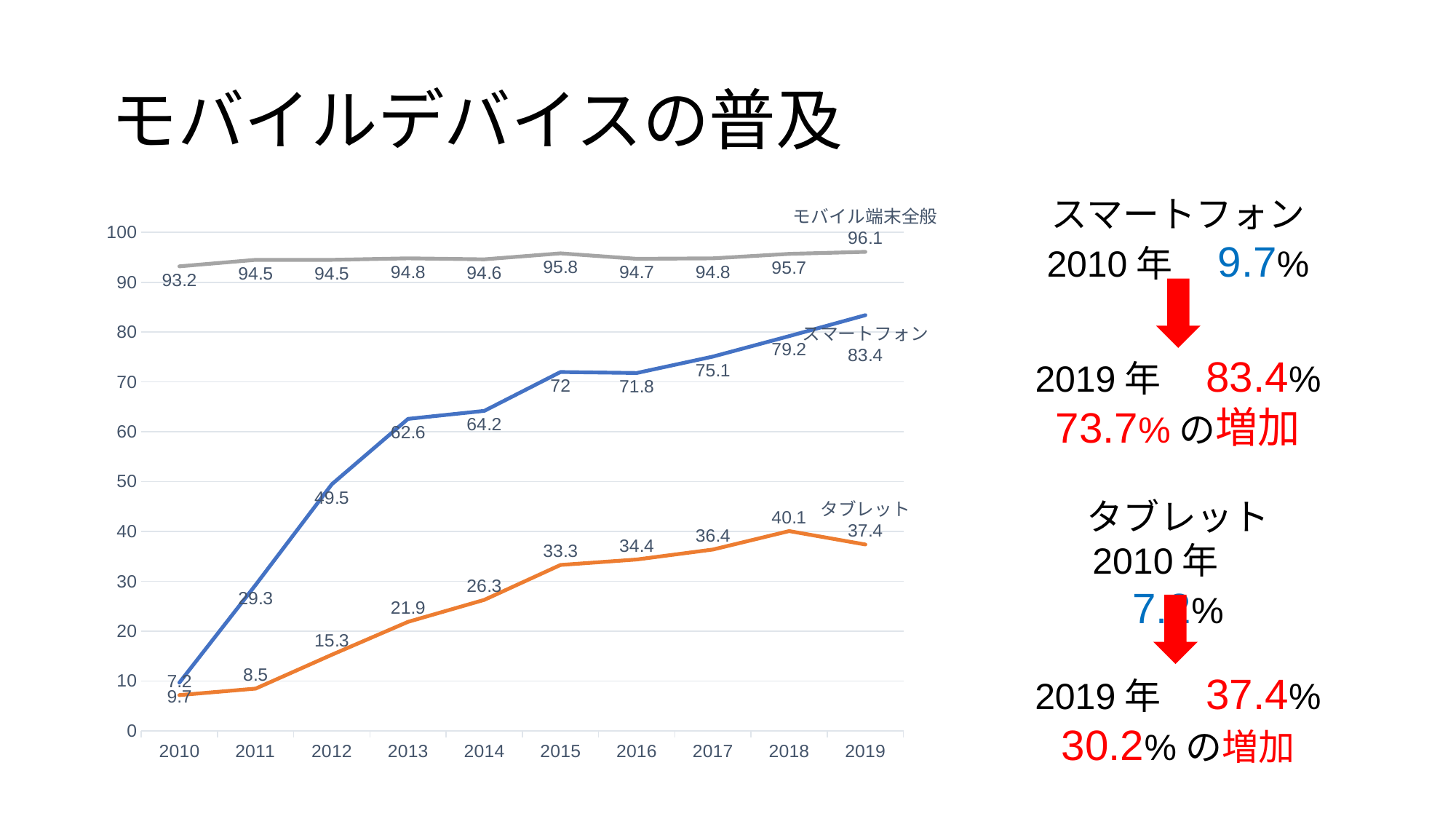

# モバイルデバイスの普及
スマートフォン
2010年　9.7%

### Chart

| Category | スマートフォン | タブレット | モバイル端末全般 |
|---|---|---|---|
| 2010 | 9.7 | 7.2 | 93.2 |
| 2011 | 29.3 | 8.5 | 94.5 |
| 2012 | 49.5 | 15.3 | 94.5 |
| 2013 | 62.6 | 21.9 | 94.8 |
| 2014 | 64.2 | 26.3 | 94.6 |
| 2015 | 72.0 | 33.3 | 95.8 |
| 2016 | 71.8 | 34.4 | 94.7 |
| 2017 | 75.1 | 36.4 | 94.8 |
| 2018 | 79.2 | 40.1 | 95.7 |
| 2019 | 83.4 | 37.4 | 96.1 |
2019年　83.4%
73.7%の増加
タブレット
2010年　7.2%

2019年　37.4%
30.2%の増加